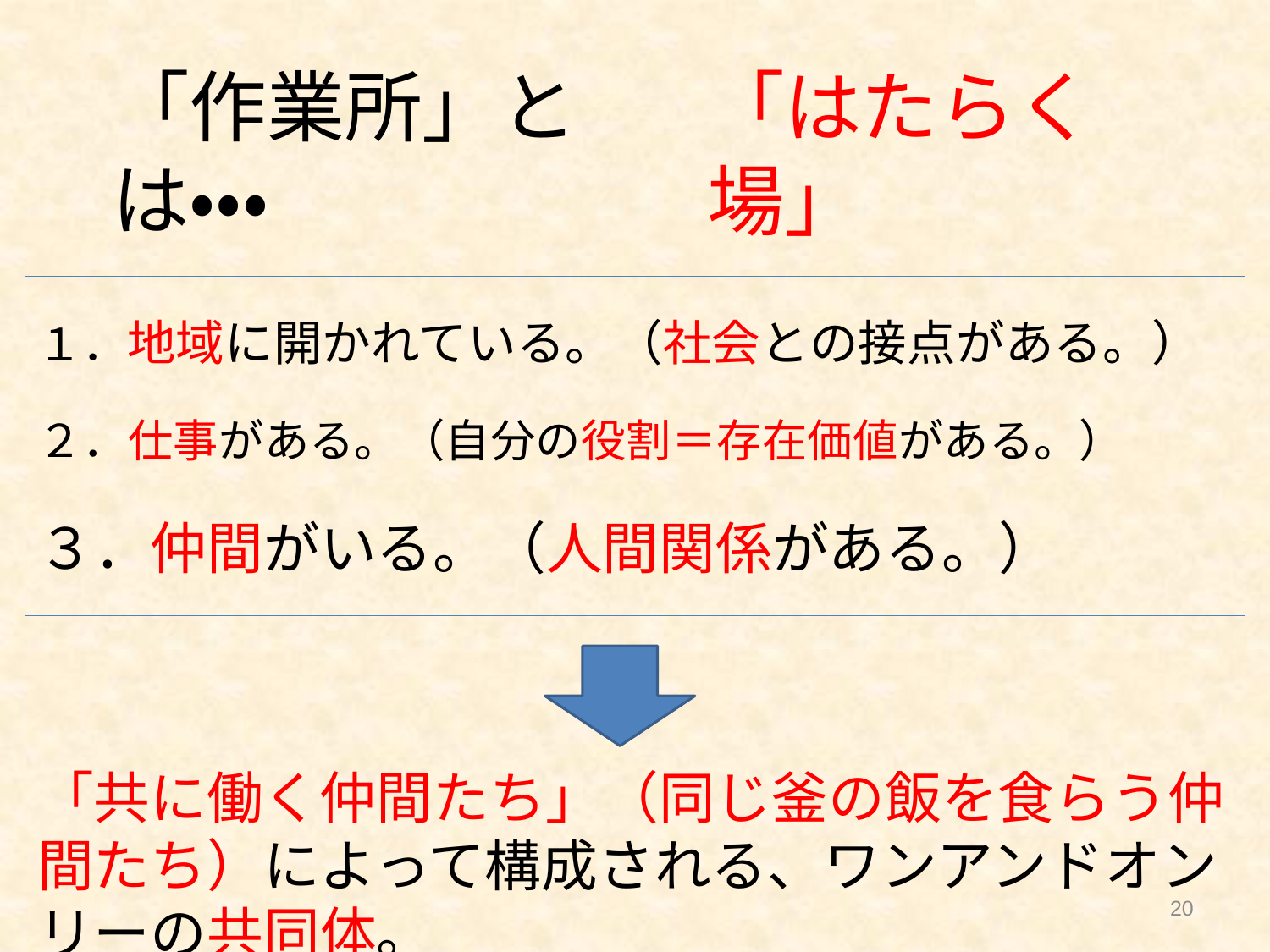

# 「作業所」とは・・・
「はたらく場」

１．地域に開かれている。（社会との接点がある。）

２．仕事がある。（自分の役割＝存在価値がある。）

３．仲間がいる。（人間関係がある。）

「共に働く仲間たち」（同じ釜の飯を食らう仲間たち）によって構成される、ワンアンドオンリーの共同体。
20